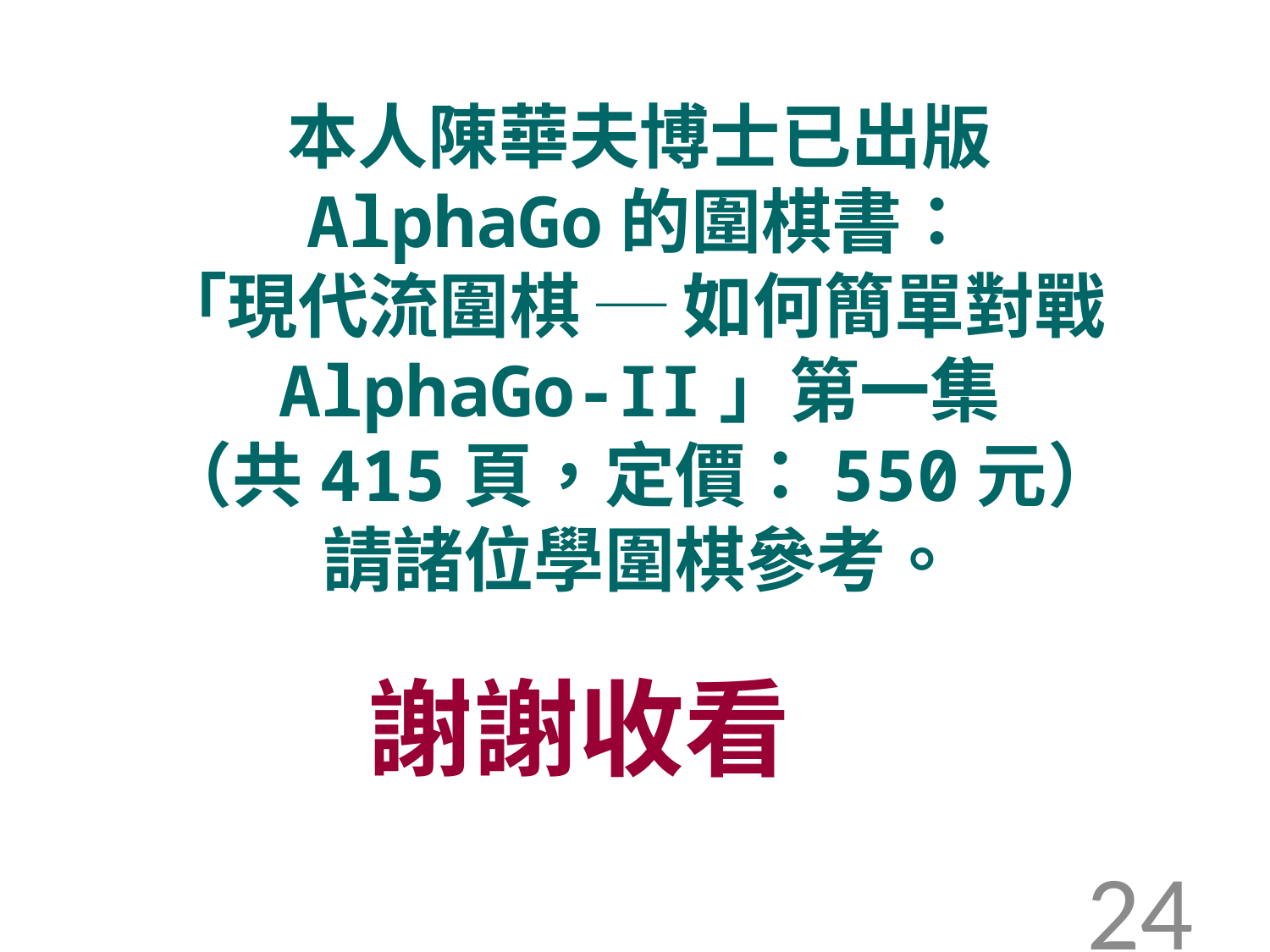

本人陳華夫博士已出版
AlphaGo的圍棋書：
「現代流圍棋 ─ 如何簡單對戰AlphaGo-II」第一集
（共415頁，定價：550元）
請諸位學圍棋參考。
謝謝收看
24